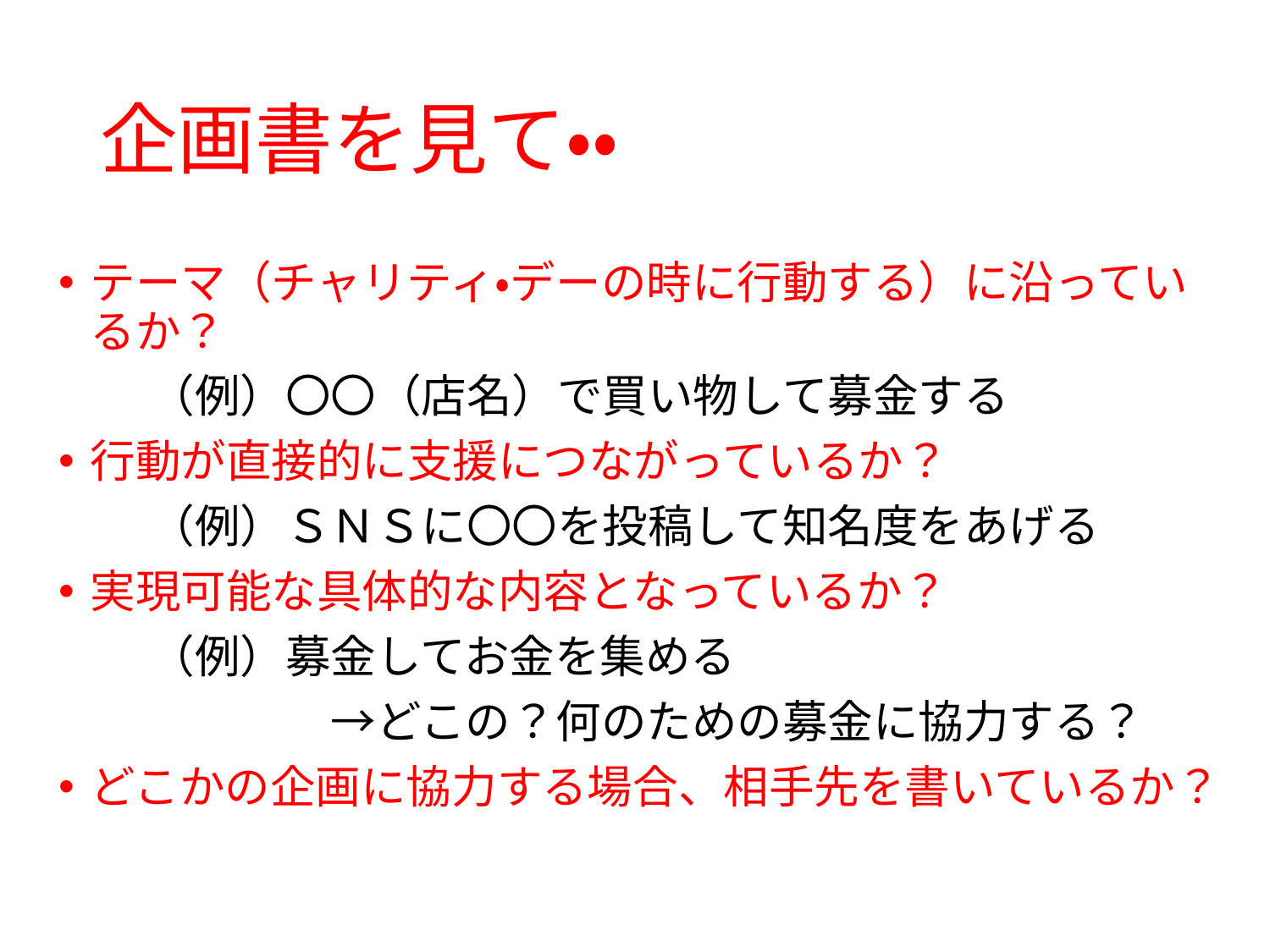

# 企画書を見て・・
テーマ（チャリティ・デーの時に行動する）に沿っているか？
　　（例）〇〇（店名）で買い物して募金する
行動が直接的に支援につながっているか？
　　（例）ＳＮＳに〇〇を投稿して知名度をあげる
実現可能な具体的な内容となっているか？
　　（例）募金してお金を集める
　　　　　　→どこの？何のための募金に協力する？
どこかの企画に協力する場合、相手先を書いているか？